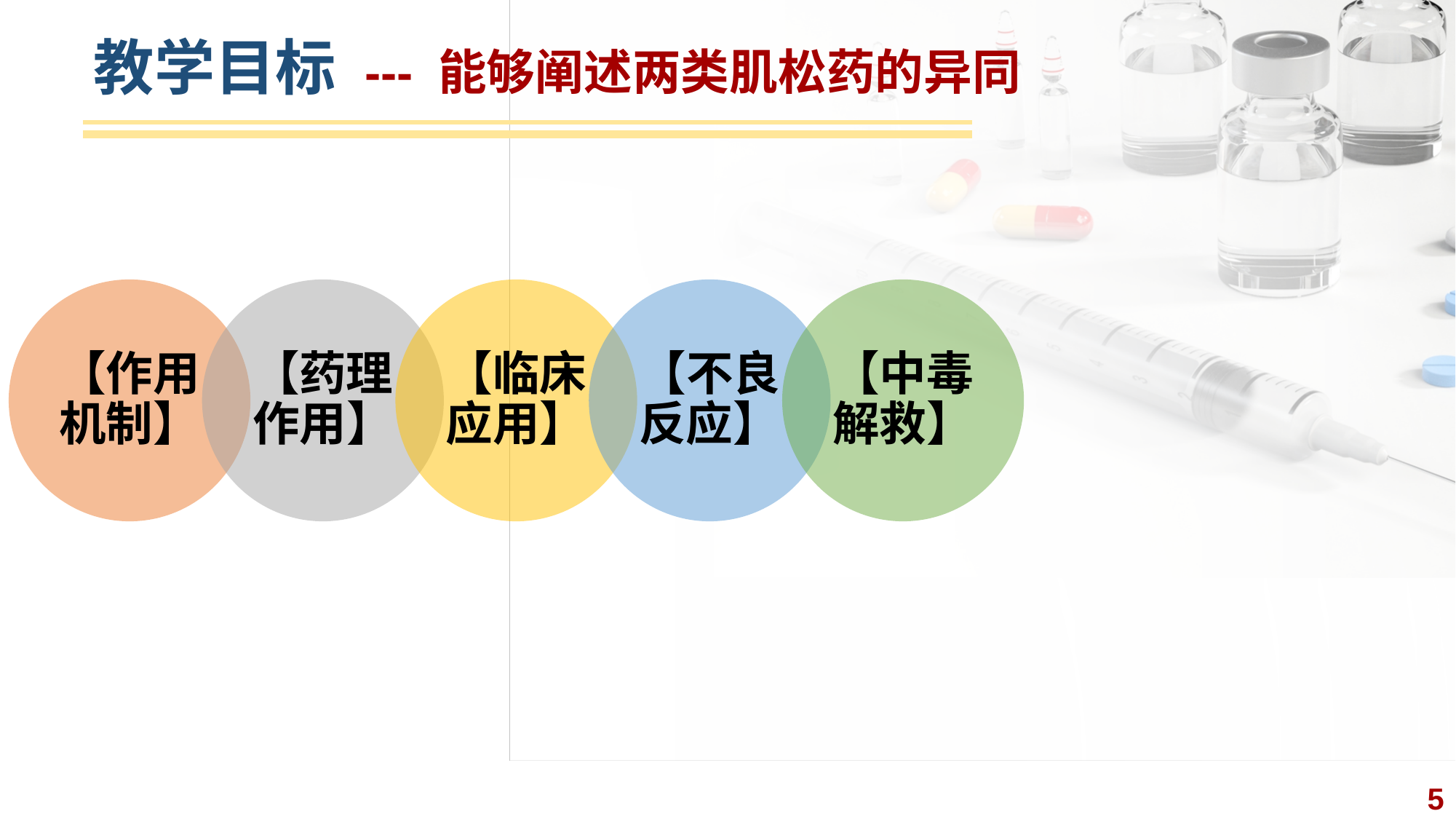

# 教学目标 --- 能够阐述两类肌松药的异同
【作用机制】
【药理作用】
【临床应用】
【不良反应】
【中毒解救】
5